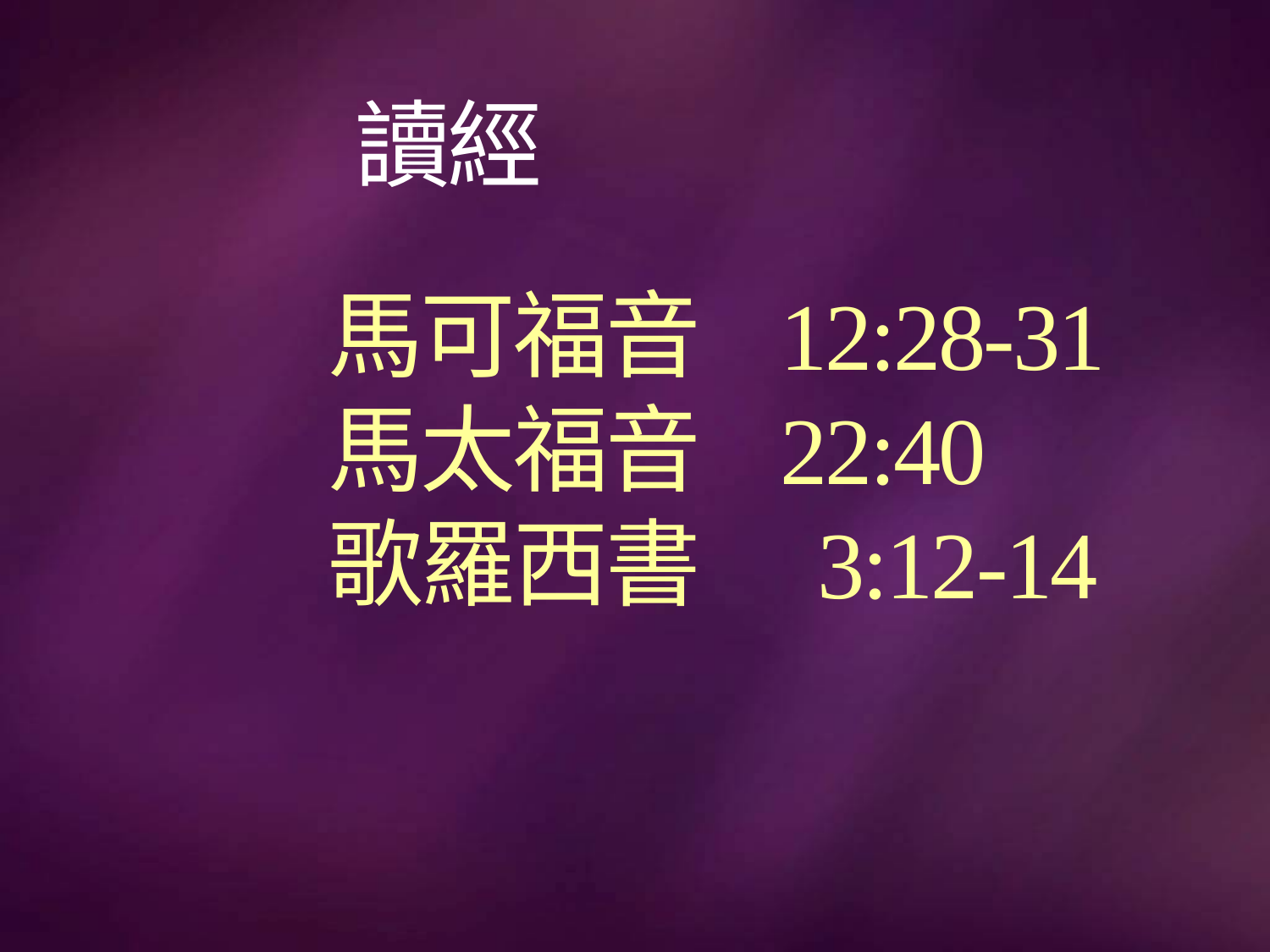

# 讀經
馬可福音   12:28-31
馬太福音   22:40
歌羅西書     3:12-14